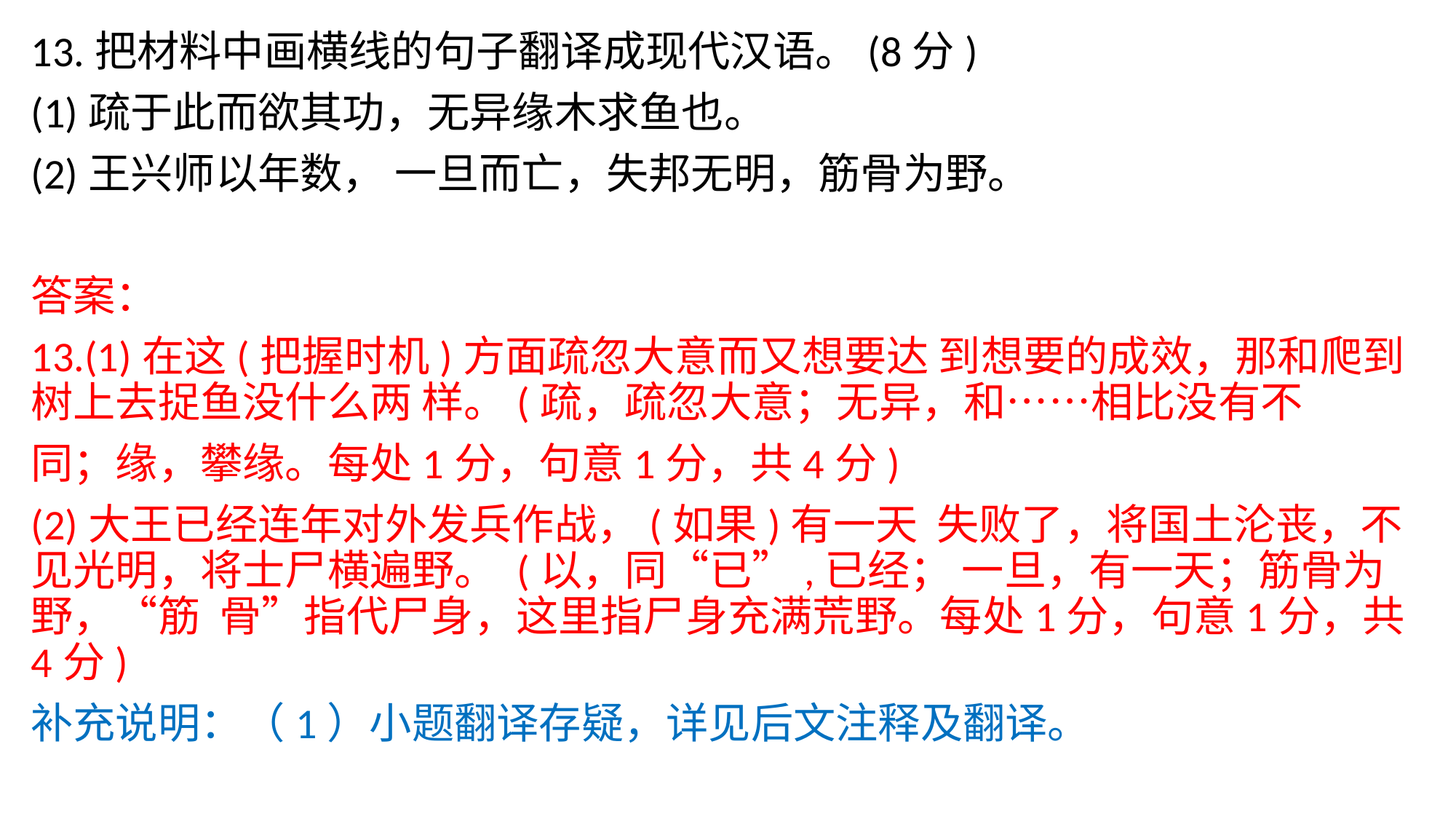

13.把材料中画横线的句子翻译成现代汉语。(8分)
(1)疏于此而欲其功，无异缘木求鱼也。
(2)王兴师以年数， 一旦而亡，失邦无明，筋骨为野。

答案：
13.(1)在这(把握时机)方面疏忽大意而又想要达 到想要的成效，那和爬到树上去捉鱼没什么两 样。(疏，疏忽大意；无异，和……相比没有不
同；缘，攀缘。每处1分，句意1分，共4分)
(2)大王已经连年对外发兵作战，(如果)有一天  失败了，将国土沦丧，不见光明，将士尸横遍野。 (以，同“已”,已经； 一旦，有一天；筋骨为野，“筋  骨”指代尸身，这里指尸身充满荒野。每处1分，句意1分，共4分)
补充说明：（1）小题翻译存疑，详见后文注释及翻译。